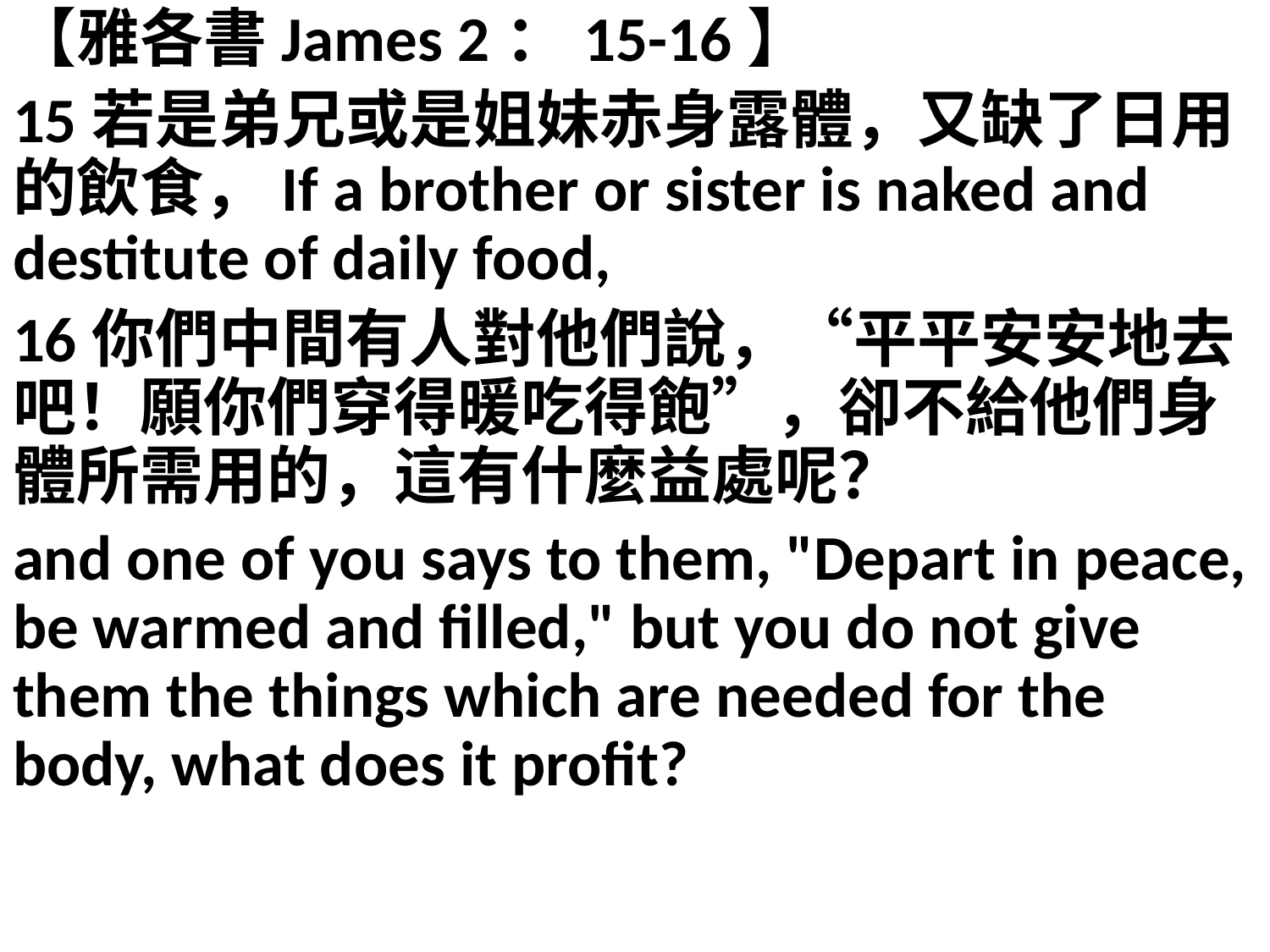

【雅各書James 2：15-16】
15若是弟兄或是姐妹赤身露體，又缺了日用的飲食，If a brother or sister is naked and destitute of daily food,
16你們中間有人對他們說，“平平安安地去吧！願你們穿得暖吃得飽”，卻不給他們身體所需用的，這有什麼益處呢？
and one of you says to them, "Depart in peace, be warmed and filled," but you do not give them the things which are needed for the body, what does it profit?